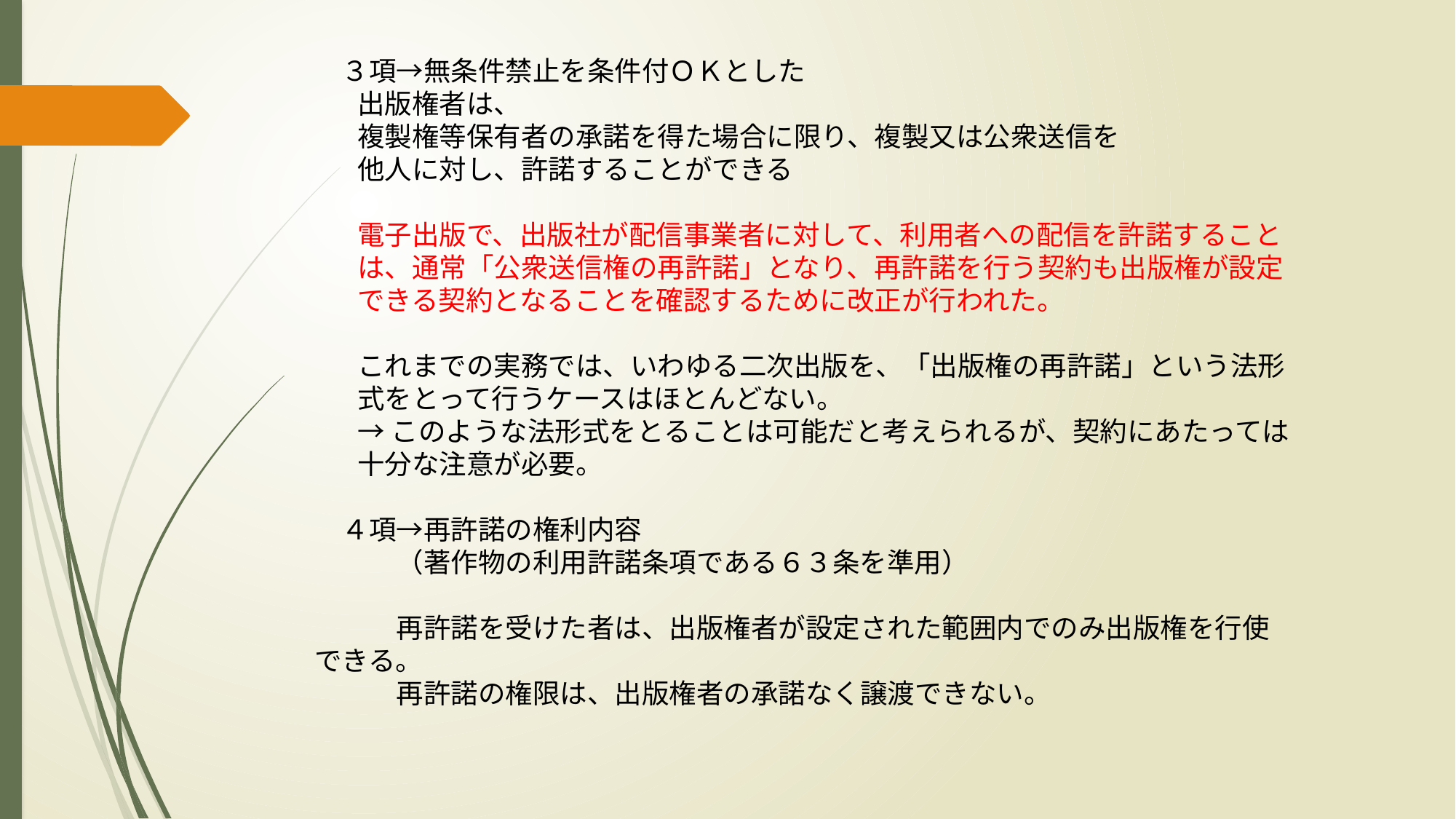

３項→無条件禁止を条件付ＯＫとした
出版権者は、
複製権等保有者の承諾を得た場合に限り、複製又は公衆送信を
他人に対し、許諾することができる
電子出版で、出版社が配信事業者に対して、利用者への配信を許諾することは、通常「公衆送信権の再許諾」となり、再許諾を行う契約も出版権が設定できる契約となることを確認するために改正が行われた。
これまでの実務では、いわゆる二次出版を、「出版権の再許諾」という法形式をとって行うケースはほとんどない。
→このような法形式をとることは可能だと考えられるが、契約にあたっては十分な注意が必要。

　４項→再許諾の権利内容
　　　（著作物の利用許諾条項である６３条を準用）
　　　
　　　再許諾を受けた者は、出版権者が設定された範囲内でのみ出版権を行使できる。
　　　再許諾の権限は、出版権者の承諾なく譲渡できない。